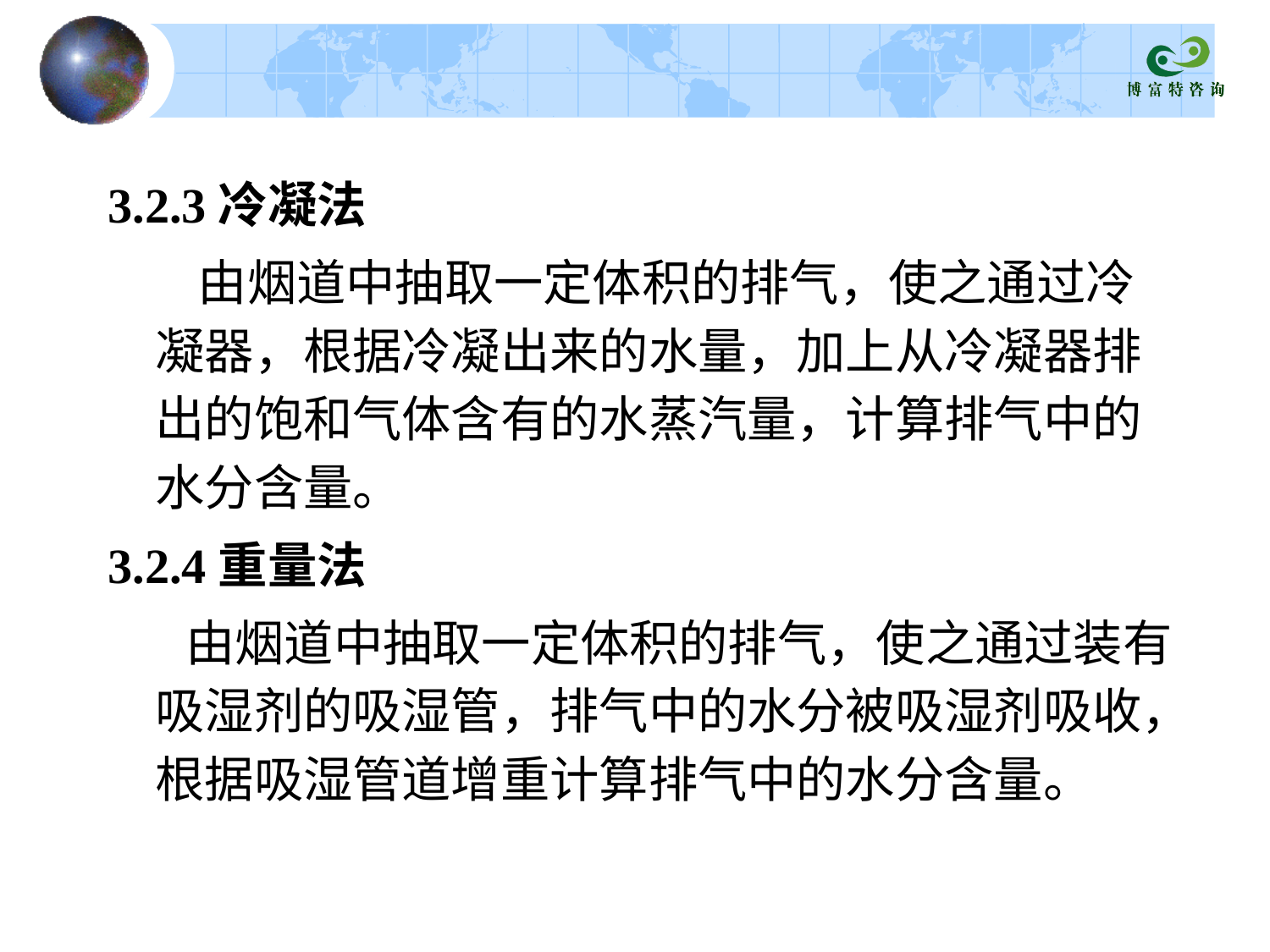

3.2.3冷凝法
       由烟道中抽取一定体积的排气，使之通过冷凝器，根据冷凝出来的水量，加上从冷凝器排出的饱和气体含有的水蒸汽量，计算排气中的水分含量。
3.2.4重量法
      由烟道中抽取一定体积的排气，使之通过装有吸湿剂的吸湿管，排气中的水分被吸湿剂吸收，根据吸湿管道增重计算排气中的水分含量。